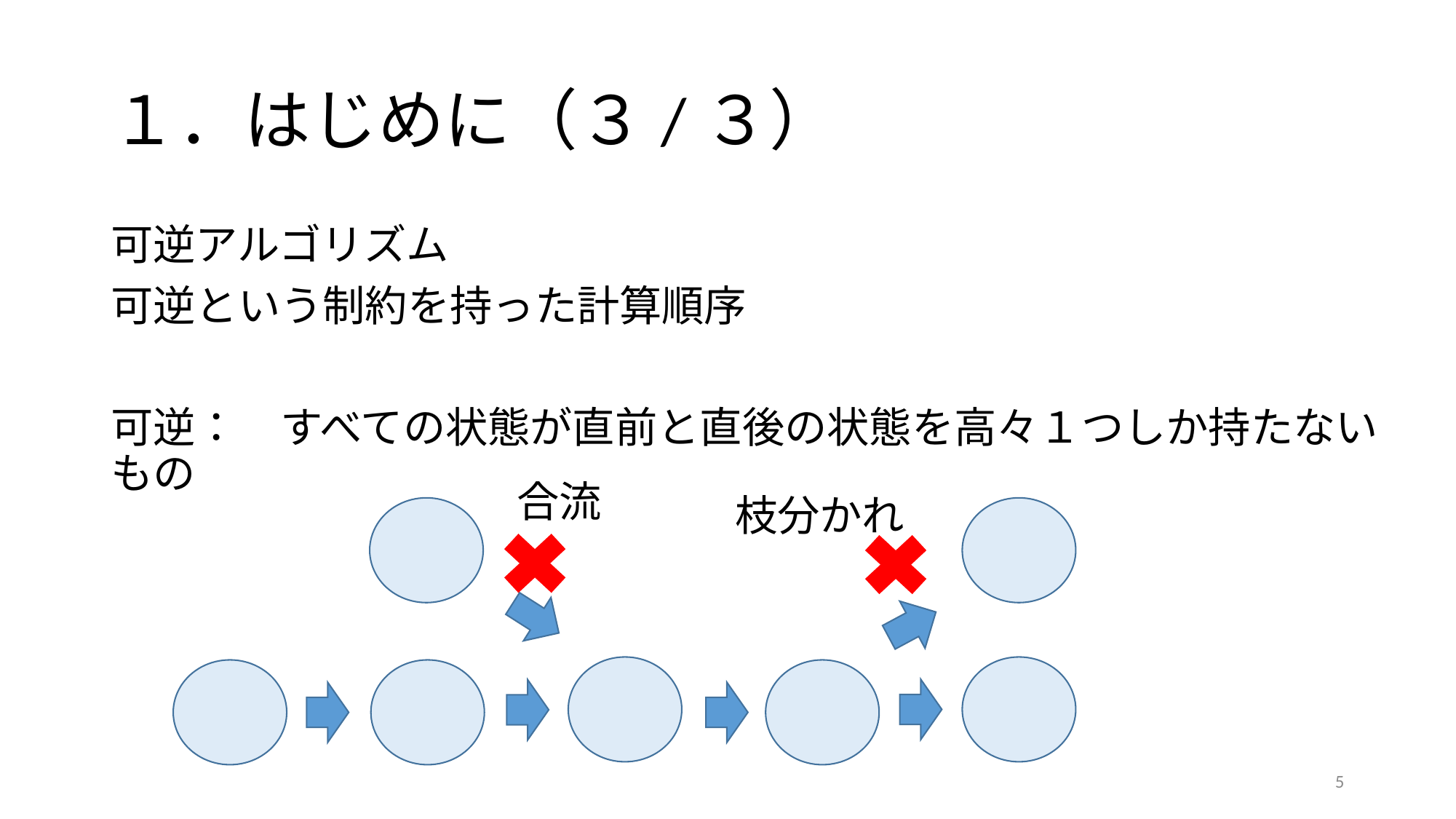

# １．はじめに（３/３）
可逆アルゴリズム
可逆という制約を持った計算順序

可逆：　すべての状態が直前と直後の状態を高々１つしか持たないもの
合流
枝分かれ

5